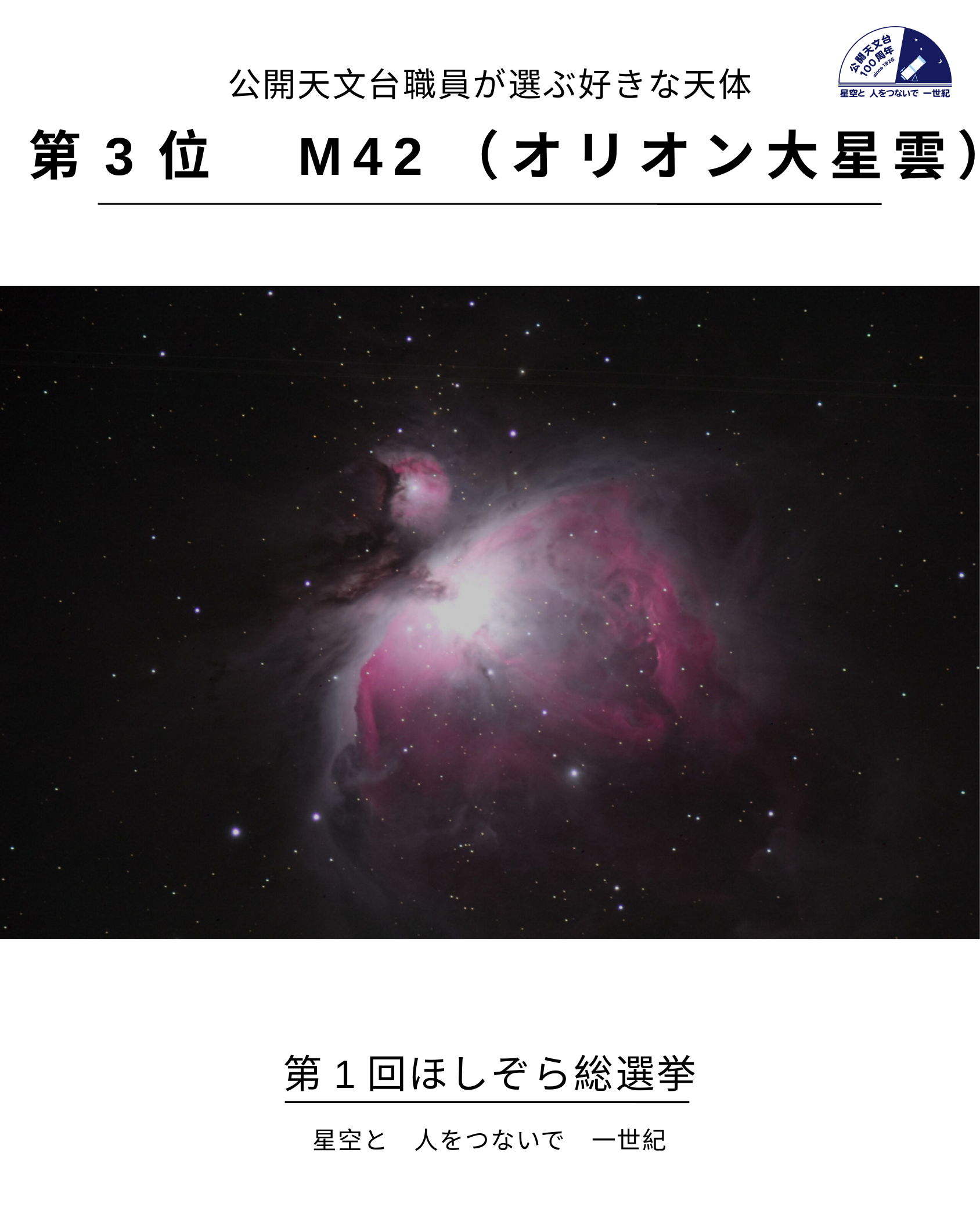

公開天文台職員が選ぶ好きな天体
第3位　M42（オリオン大星雲）

第1回ほしぞら総選挙

星空と　人をつないで　一世紀